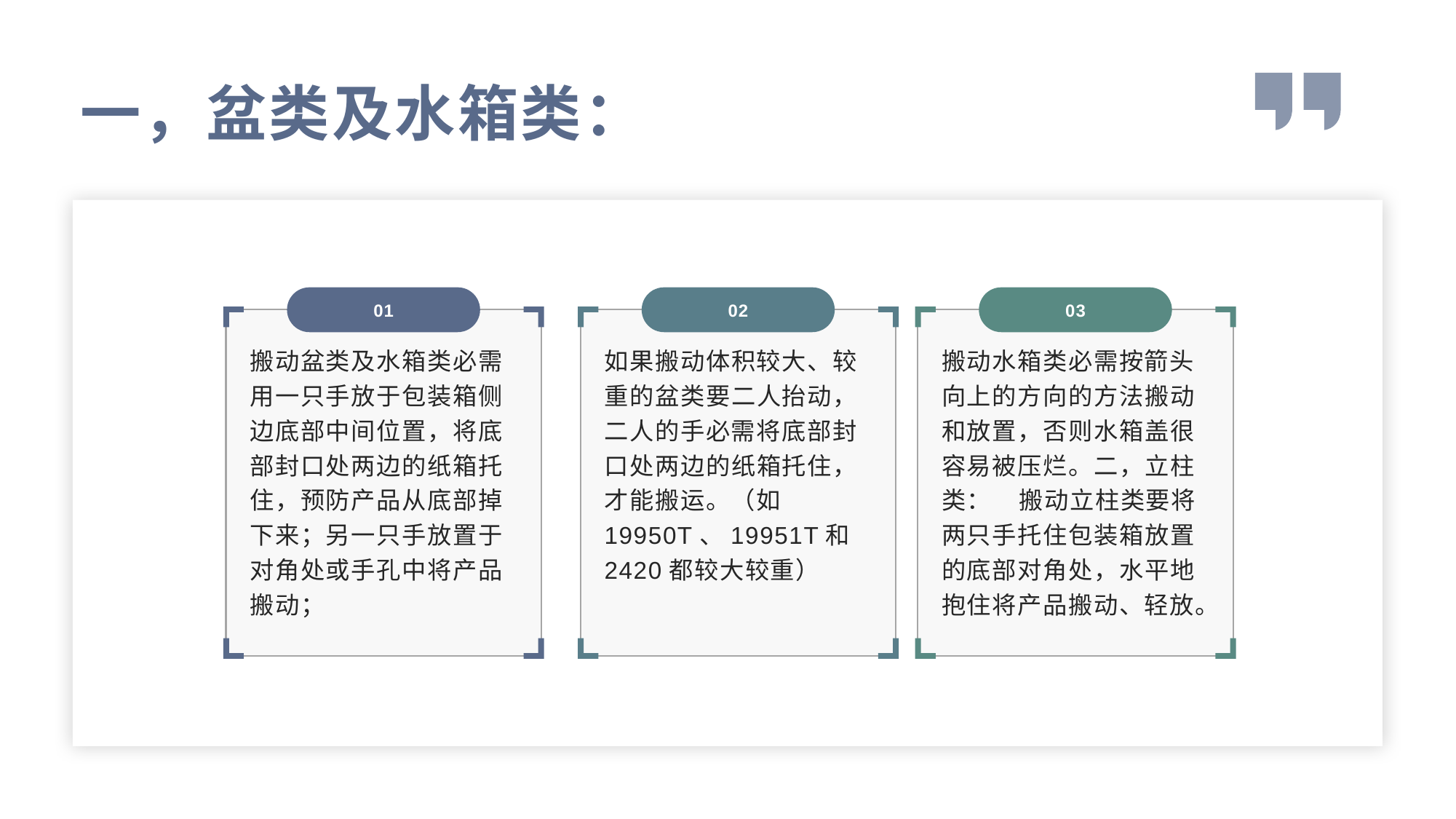

一，盆类及水箱类：

01
02
03

搬动盆类及水箱类必需用一只手放于包装箱侧边底部中间位置，将底部封口处两边的纸箱托住，预防产品从底部掉下来；另一只手放置于对角处或手孔中将产品搬动；
如果搬动体积较大、较重的盆类要二人抬动，二人的手必需将底部封口处两边的纸箱托住，才能搬运。（如19950T、19951T和2420都较大较重）
搬动水箱类必需按箭头向上的方向的方法搬动和放置，否则水箱盖很容易被压烂。二，立柱类：    搬动立柱类要将两只手托住包装箱放置的底部对角处，水平地抱住将产品搬动、轻放。